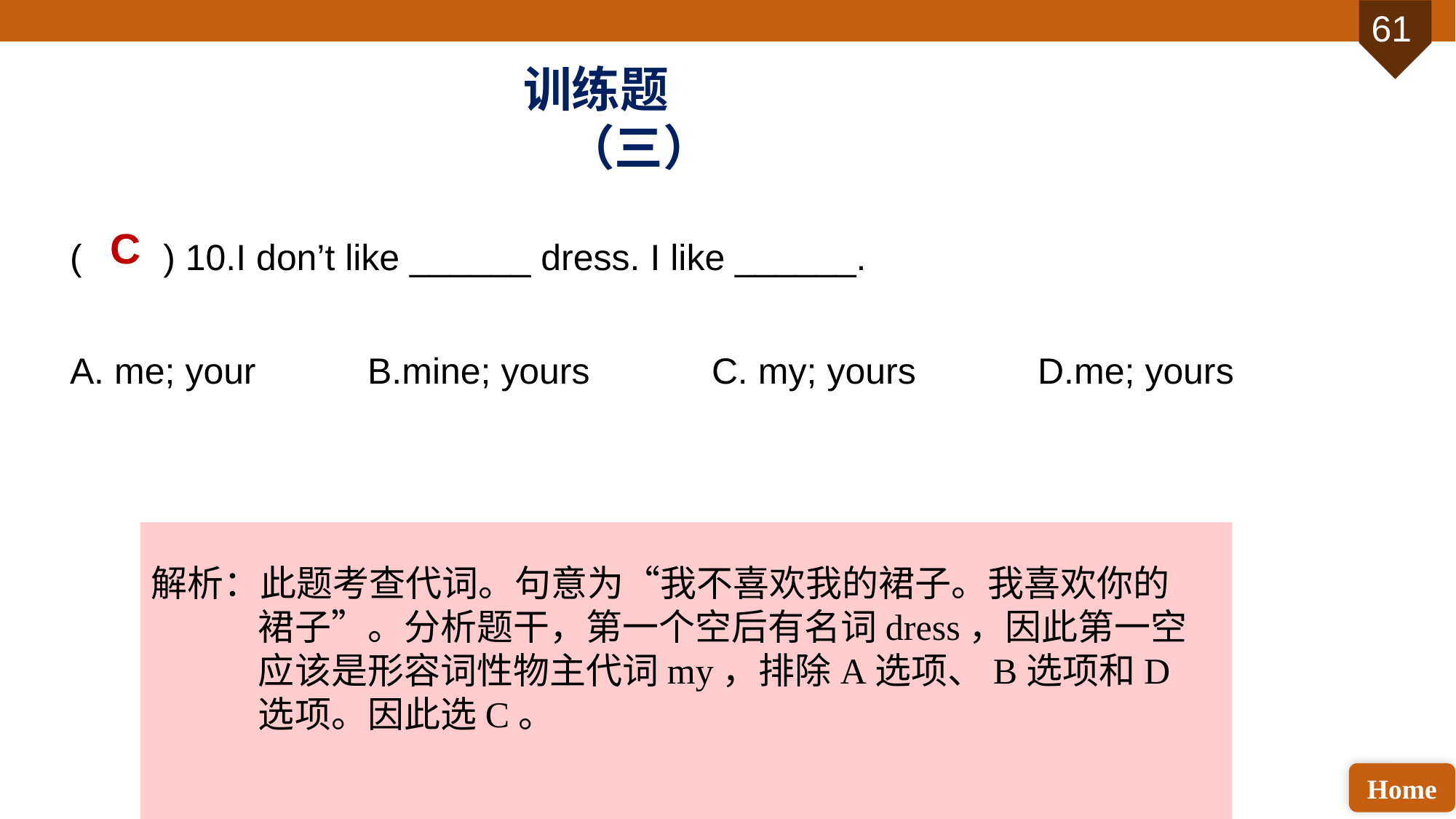

训练题（三）
C
(        ) 10.I don’t like ______ dress. I like ______.

A. me; your           B.mine; yours            C. my; yours            D.me; yours

解析：此题考查代词。句意为“我不喜欢我的裙子。我喜欢你的裙子”。分析题干，第一个空后有名词dress，因此第一空应该是形容词性物主代词my，排除A选项、B选项和D选项。因此选C。